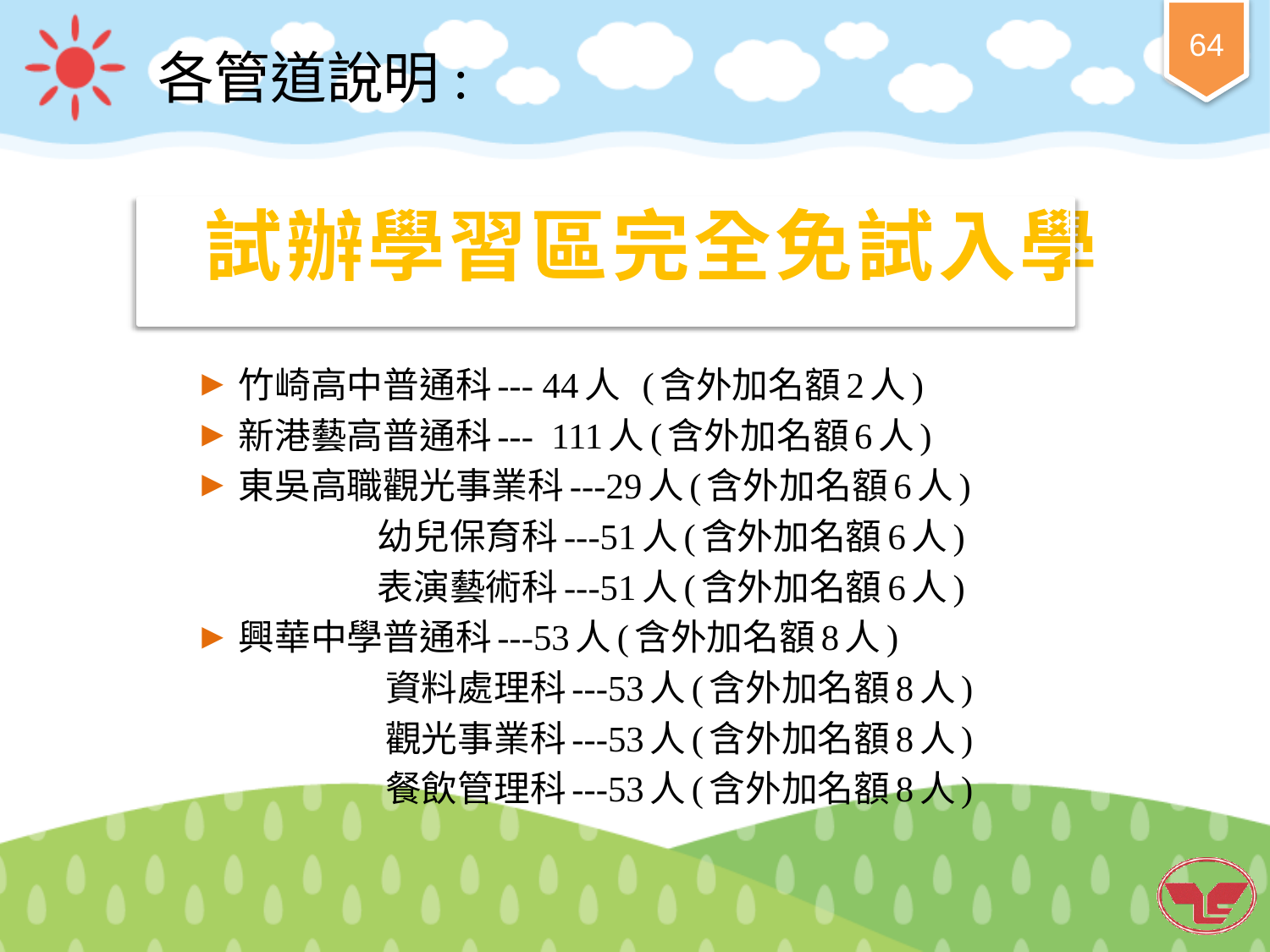

各管道說明:
# 試辦學習區完全免試入學

竹崎高中普通科--- 44人  (含外加名額2人)
新港藝高普通科---  111人(含外加名額6人)
東吳高職觀光事業科---29人(含外加名額6人)
                      幼兒保育科---51人(含外加名額6人)
                      表演藝術科---51人(含外加名額6人)
興華中學普通科---53人(含外加名額8人)
                       資料處理科---53人(含外加名額8人)
                       觀光事業科---53人(含外加名額8人)
                       餐飲管理科---53人(含外加名額8人)